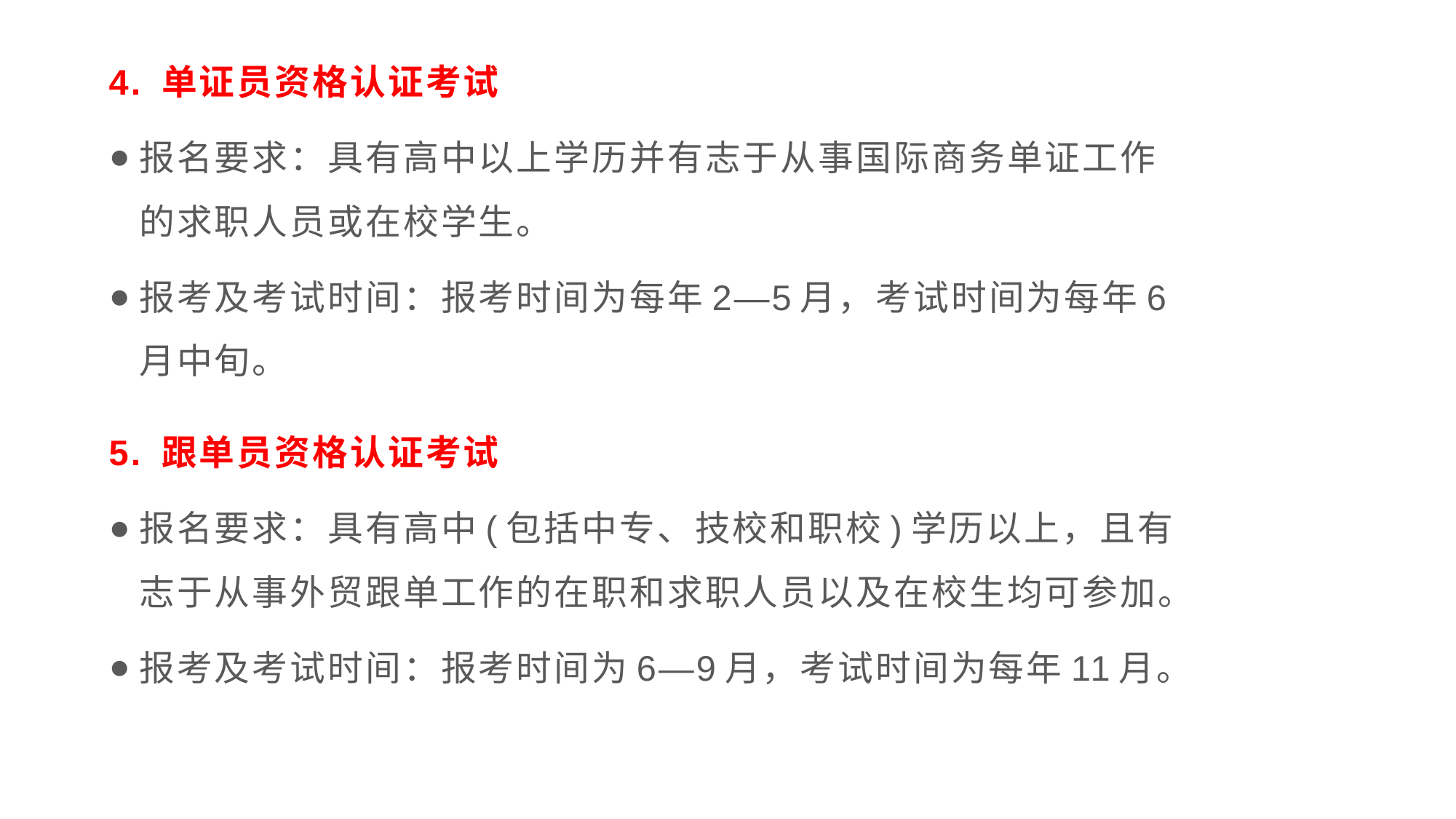

4. 单证员资格认证考试
报名要求：具有高中以上学历并有志于从事国际商务单证工作的求职人员或在校学生。
报考及考试时间：报考时间为每年2—5月，考试时间为每年6月中旬。

5. 跟单员资格认证考试
报名要求：具有高中(包括中专、技校和职校)学历以上，且有志于从事外贸跟单工作的在职和求职人员以及在校生均可参加。
报考及考试时间：报考时间为6—9月，考试时间为每年11月。